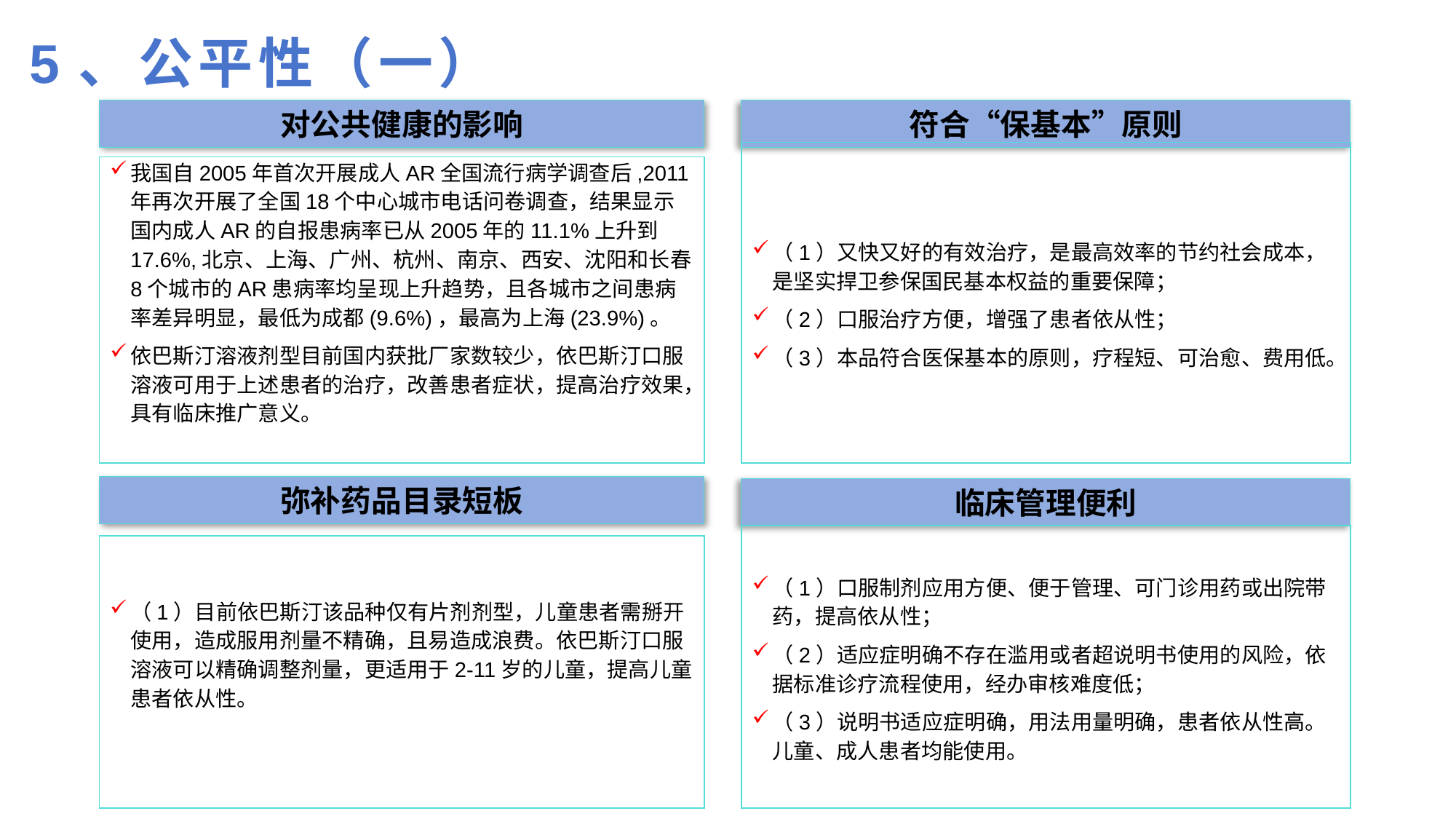

5、公平性（一）
对公共健康的影响
我国自2005年首次开展成人AR全国流行病学调查后,2011年再次开展了全国18个中心城市电话问卷调查，结果显示国内成人AR的自报患病率已从2005年的11.1%上升到17.6%,北京、上海、广州、杭州、南京、西安、沈阳和长春8个城市的AR患病率均呈现上升趋势，且各城市之间患病率差异明显，最低为成都(9.6%)，最高为上海(23.9%)。
依巴斯汀溶液剂型目前国内获批厂家数较少，依巴斯汀口服溶液可用于上述患者的治疗，改善患者症状，提高治疗效果，具有临床推广意义。

符合“保基本”原则
（1）又快又好的有效治疗，是最高效率的节约社会成本，是坚实捍卫参保国民基本权益的重要保障；
（2）口服治疗方便，增强了患者依从性；
（3）本品符合医保基本的原则，疗程短、可治愈、费用低。
弥补药品目录短板
（1）目前依巴斯汀该品种仅有片剂剂型，儿童患者需掰开使用，造成服用剂量不精确，且易造成浪费。依巴斯汀口服溶液可以精确调整剂量，更适用于2-11岁的儿童，提高儿童患者依从性。

临床管理便利
（1）口服制剂应用方便、便于管理、可门诊用药或出院带药，提高依从性；
（2）适应症明确不存在滥用或者超说明书使用的风险，依据标准诊疗流程使用，经办审核难度低；
（3）说明书适应症明确，用法用量明确，患者依从性高。儿童、成人患者均能使用。